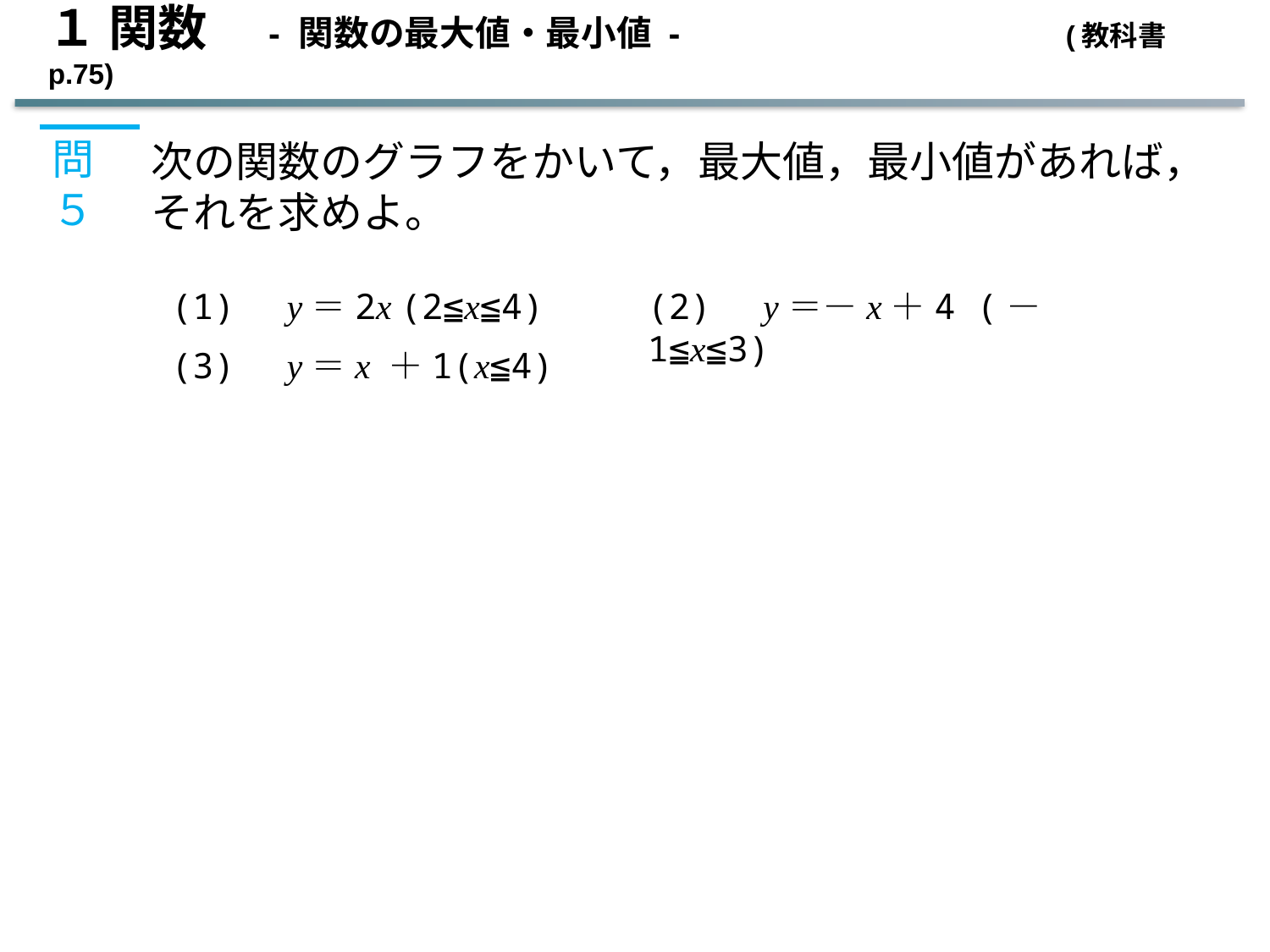

１ 関数　- 関数の最大値・最小値 -                            (教科書 p.75)
問５
次の関数のグラフをかいて，最大値，最小値があれば，それを求めよ。
(1)　y＝2x (2≦x≦4)
(2)　y＝－x＋4 (－1≦x≦3)
(3)　y＝x ＋1(x≦4)